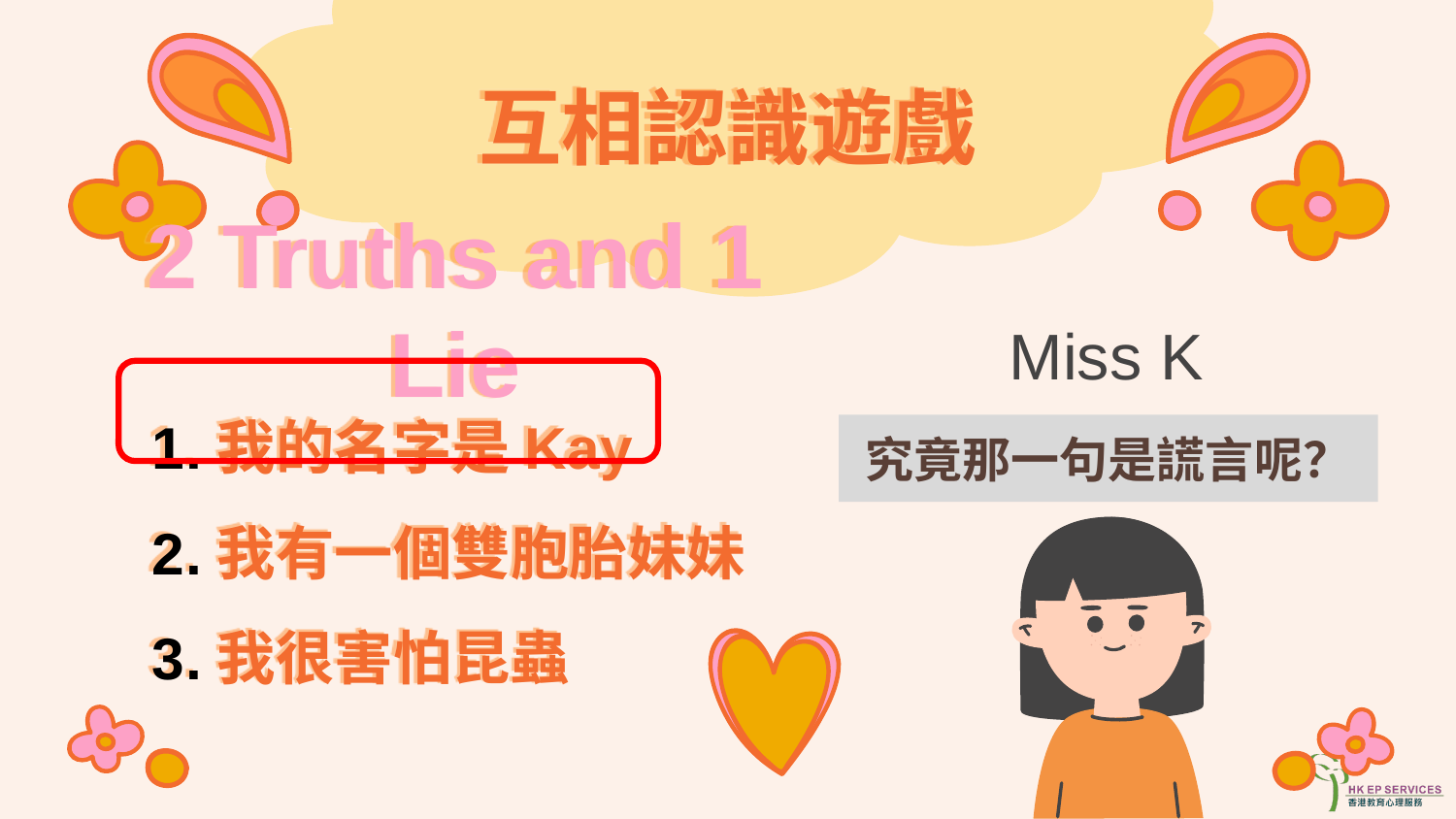

# 互相認識遊戲
2 Truths and 1 Lie
Miss K

我的名字是Kay
我有一個雙胞胎妹妹
我很害怕昆蟲
究竟那一句是謊言呢？